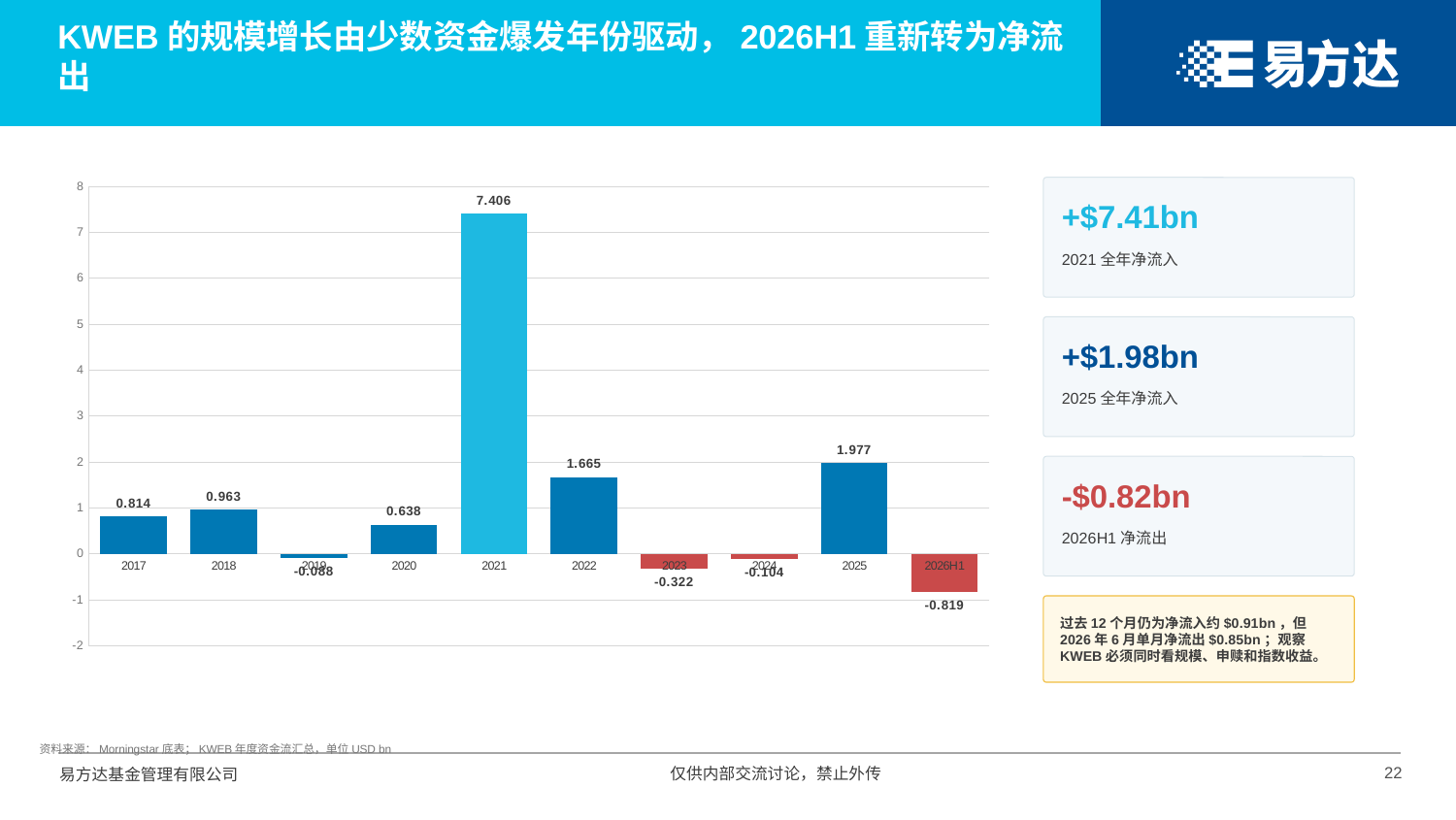

KWEB的规模增长由少数资金爆发年份驱动，2026H1重新转为净流出

### Chart

| Category |  |
|---|---|
| 2017 | 0.814 |
| 2018 | 0.963 |
| 2019 | -0.088 |
| 2020 | 0.638 |
| 2021 | 7.406 |
| 2022 | 1.665 |
| 2023 | -0.322 |
| 2024 | -0.104 |
| 2025 | 1.977 |
| 2026H1 | -0.819 |
+$7.41bn
2021全年净流入

+$1.98bn
2025全年净流入

-$0.82bn
2026H1净流出

过去12个月仍为净流入约$0.91bn，但2026年6月单月净流出$0.85bn；观察KWEB必须同时看规模、申赎和指数收益。
资料来源：Morningstar底表；KWEB年度资金流汇总，单位USD bn